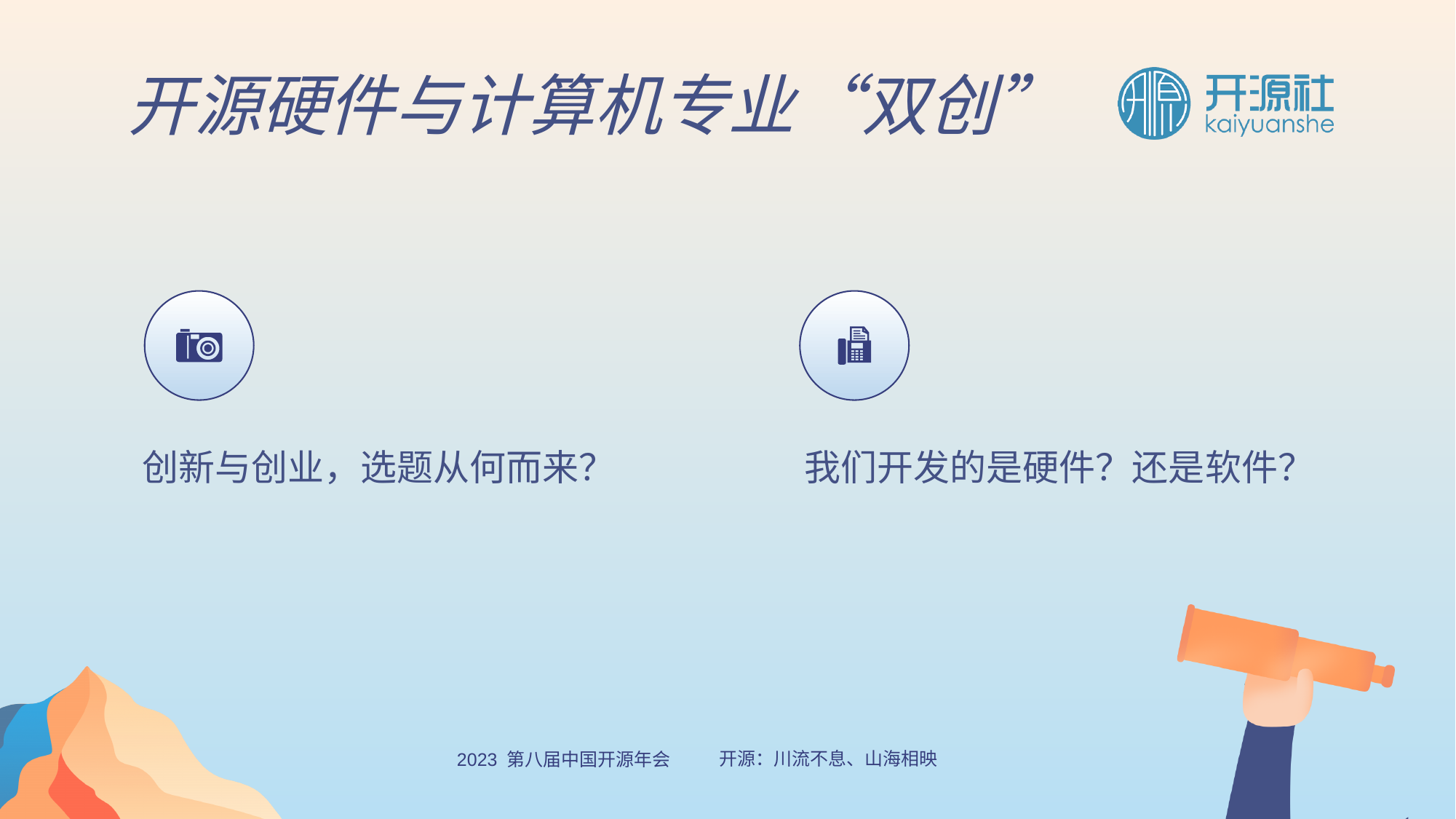

开源硬件与计算机专业“双创”

创新与创业，选题从何而来？
我们开发的是硬件？还是软件？